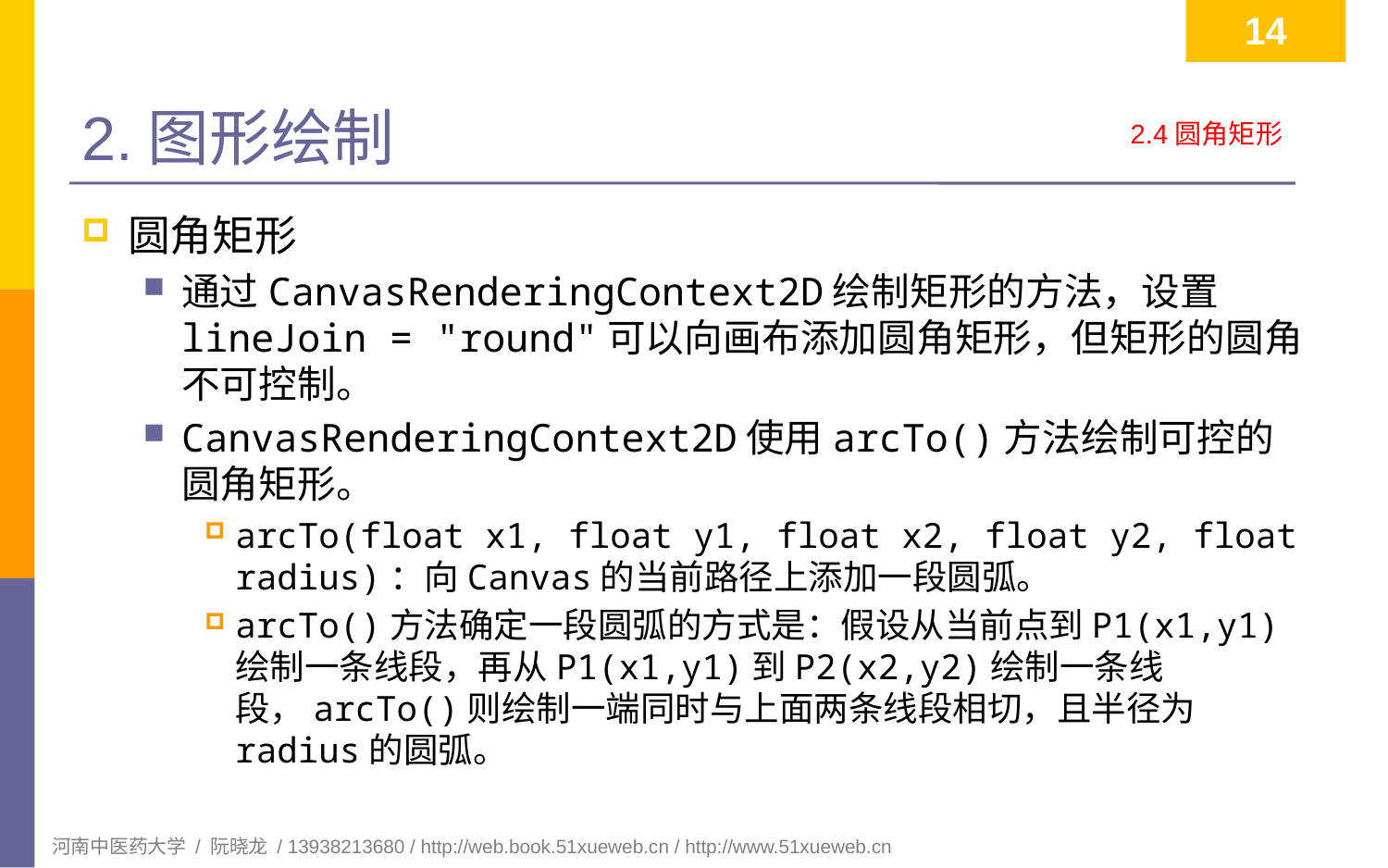

14
# 2.图形绘制
2.4圆角矩形
圆角矩形
通过CanvasRenderingContext2D绘制矩形的方法，设置lineJoin = "round"可以向画布添加圆角矩形，但矩形的圆角不可控制。
CanvasRenderingContext2D使用arcTo()方法绘制可控的圆角矩形。
arcTo(float x1, float y1, float x2, float y2, float radius)：向Canvas的当前路径上添加一段圆弧。
arcTo()方法确定一段圆弧的方式是：假设从当前点到P1(x1,y1)绘制一条线段，再从P1(x1,y1)到P2(x2,y2)绘制一条线段，arcTo()则绘制一端同时与上面两条线段相切，且半径为radius的圆弧。